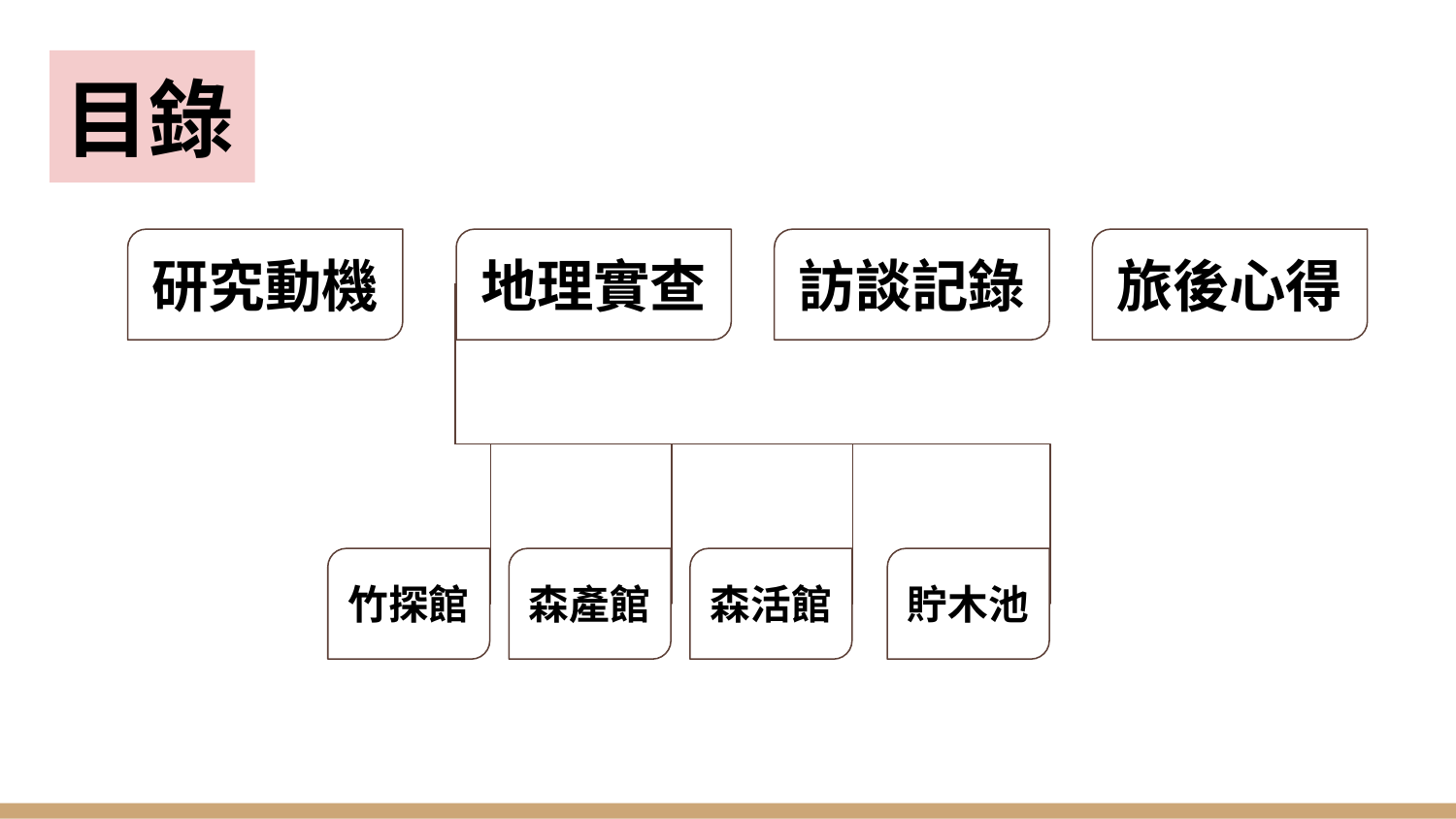

# 目錄
研究動機
地理實查
訪談記錄
旅後心得
竹探館
森產館
森活館
貯木池